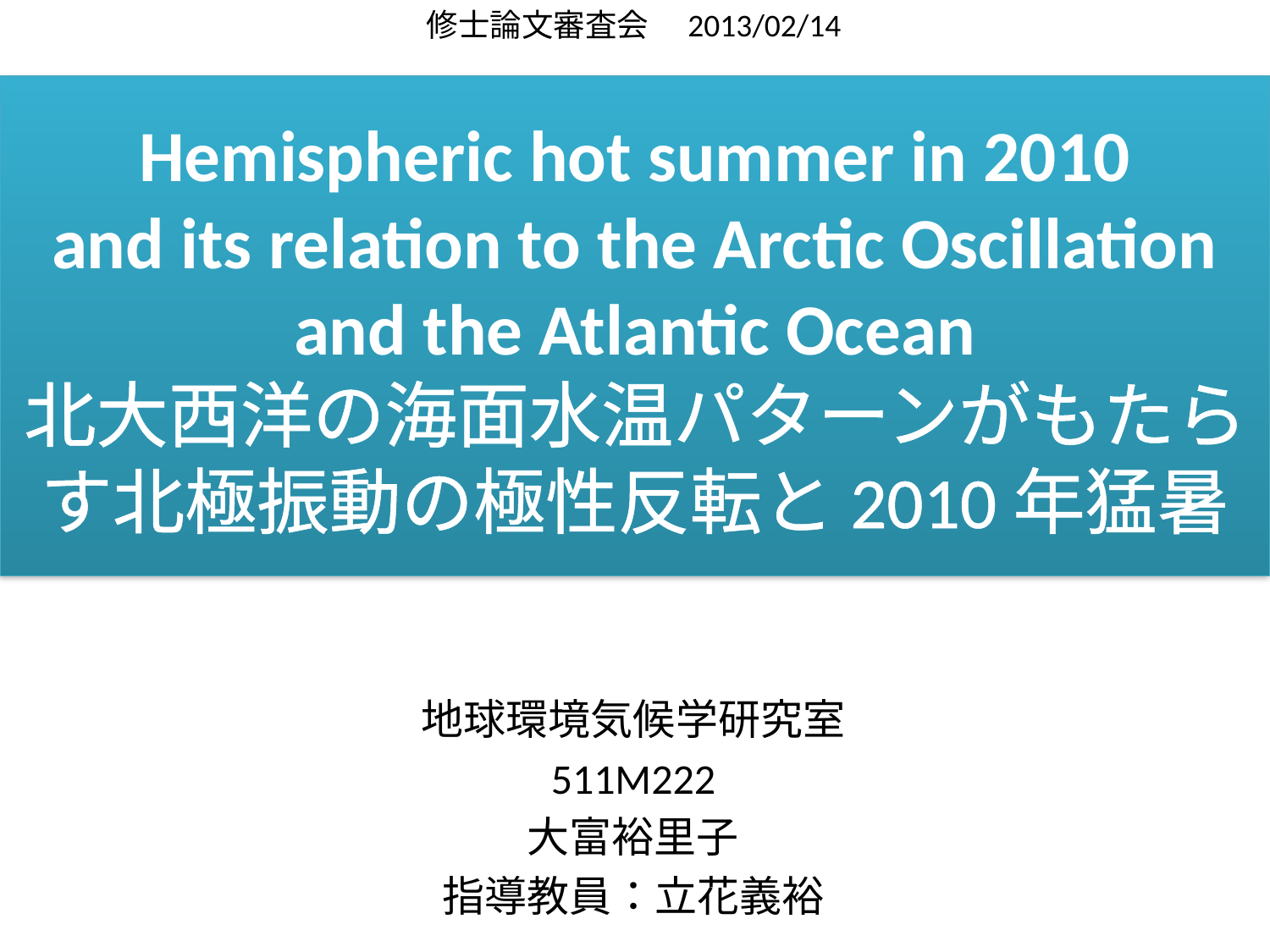

修士論文審査会　2013/02/14
# Hemispheric hot summer in 2010 and its relation to the Arctic Oscillation and the Atlantic Ocean 北大西洋の海面水温パターンがもたらす北極振動の極性反転と2010年猛暑
地球環境気候学研究室
511M222
大富裕里子
指導教員：立花義裕